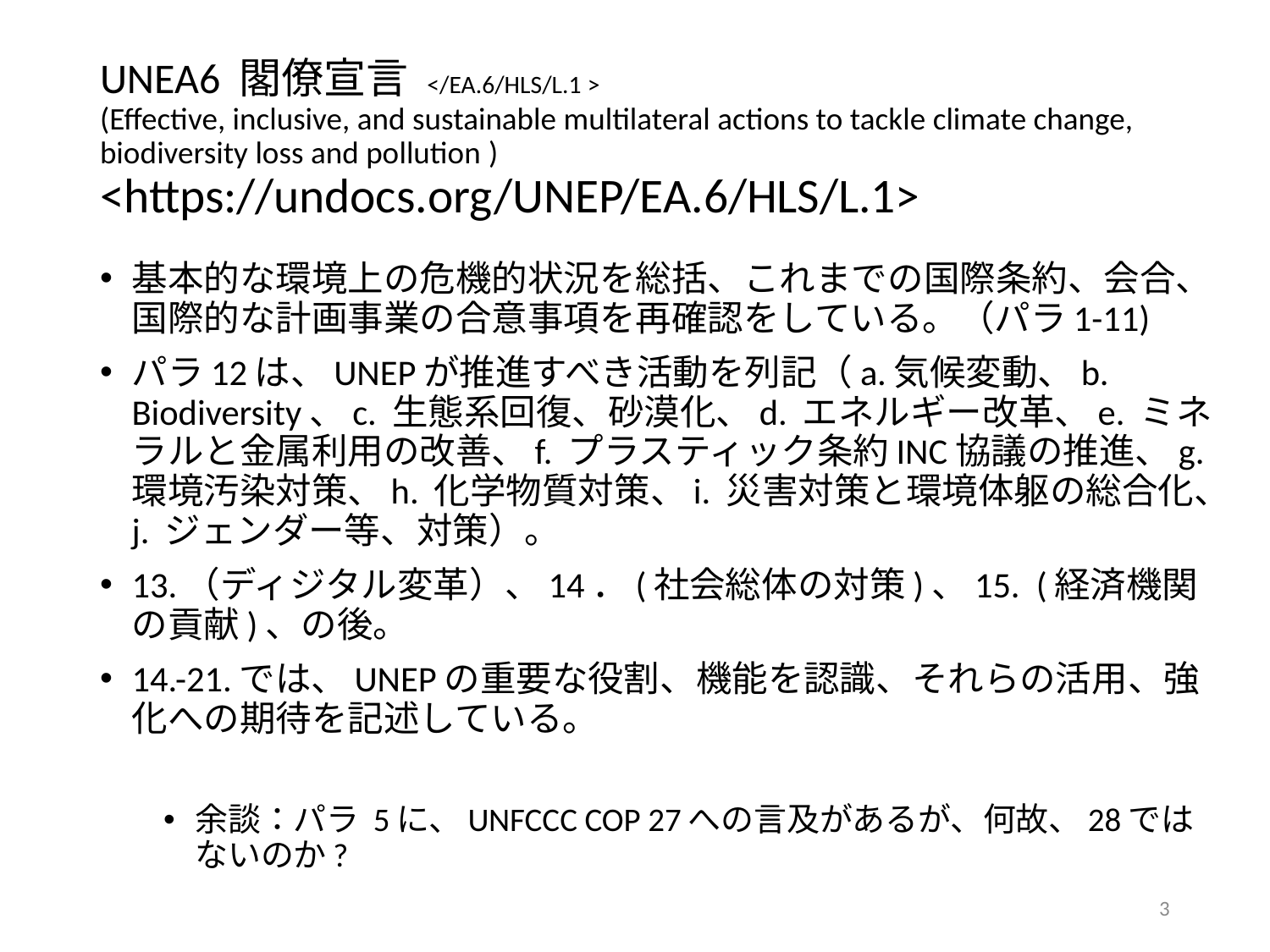

# UNEA6 閣僚宣言 </EA.6/HLS/L.1 > (Effective, inclusive, and sustainable multilateral actions to tackle climate change, biodiversity loss and pollution ) <https://undocs.org/UNEP/EA.6/HLS/L.1>
基本的な環境上の危機的状況を総括、これまでの国際条約、会合、国際的な計画事業の合意事項を再確認をしている。（パラ1-11)
パラ12は、UNEPが推進すべき活動を列記（a.気候変動、b. Biodiversity、c. 生態系回復、砂漠化、d. エネルギー改革、e. ミネラルと金属利用の改善、f. プラスティック条約INC協議の推進、g. 環境汚染対策、h. 化学物質対策、i. 災害対策と環境体躯の総合化、j. ジェンダー等、対策）。
13.（ディジタル変革）、14．(社会総体の対策)、15.  (経済機関の貢献)、の後。
14.-21.では、UNEPの重要な役割、機能を認識、それらの活用、強化への期待を記述している。

余談：パラ 5に、UNFCCC COP 27への言及があるが、何故、28ではないのか?

3